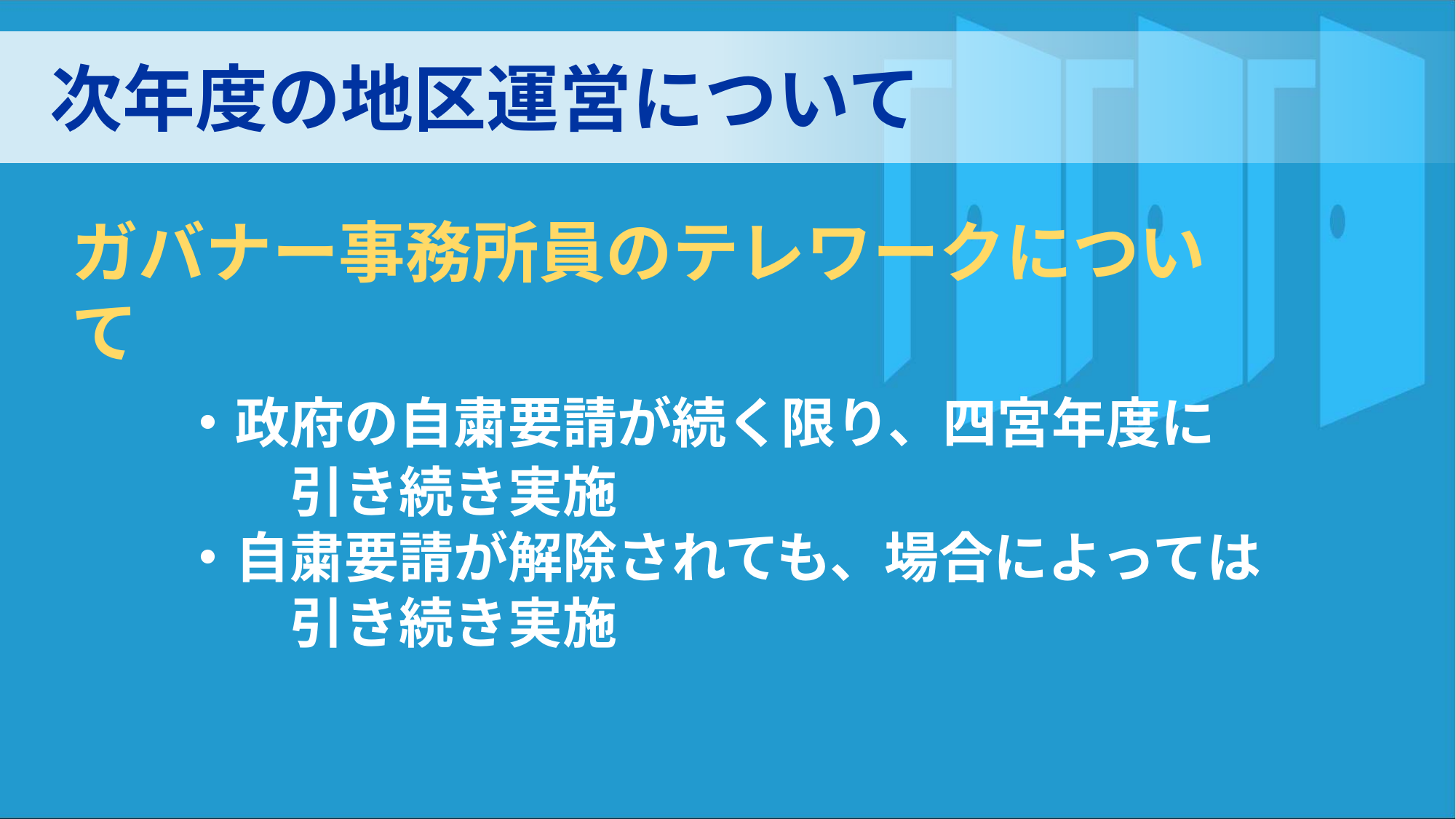

次年度の地区運営について
ガバナー事務所員のテレワークについて
	・政府の自粛要請が続く限り、四宮年度に
　　　　引き続き実施
	・自粛要請が解除されても、場合によっては
　　　　引き続き実施

RIの柔軟性・多様性

自らの地区・クラブ・委員会の
立ち位置を知る